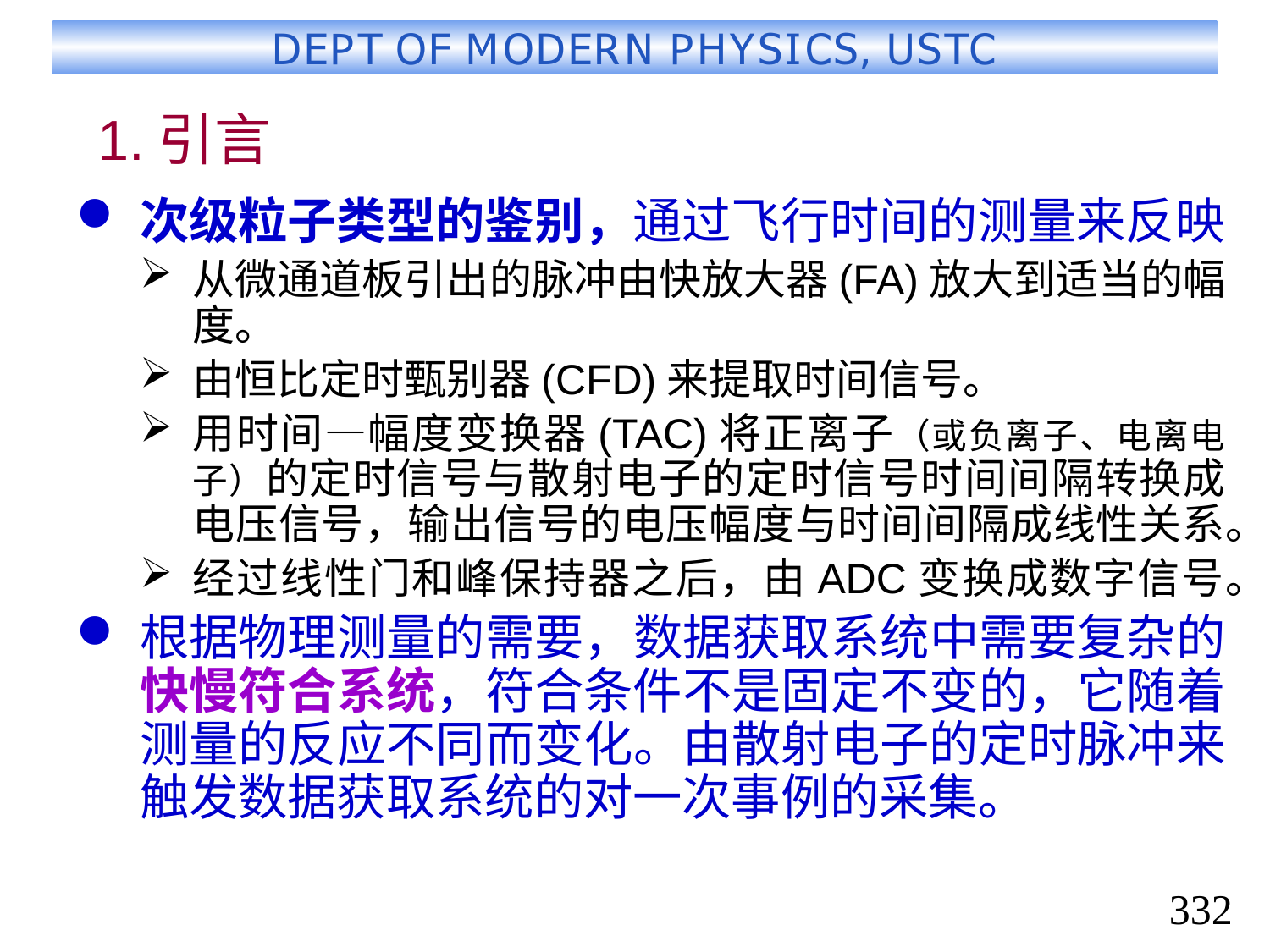

# 1.引言
次级粒子类型的鉴别，通过飞行时间的测量来反映
从微通道板引出的脉冲由快放大器(FA)放大到适当的幅度。
由恒比定时甄别器(CFD)来提取时间信号。
用时间—幅度变换器(TAC)将正离子（或负离子、电离电子）的定时信号与散射电子的定时信号时间间隔转换成电压信号，输出信号的电压幅度与时间间隔成线性关系。
经过线性门和峰保持器之后，由ADC变换成数字信号。
根据物理测量的需要，数据获取系统中需要复杂的快慢符合系统，符合条件不是固定不变的，它随着测量的反应不同而变化。由散射电子的定时脉冲来触发数据获取系统的对一次事例的采集。